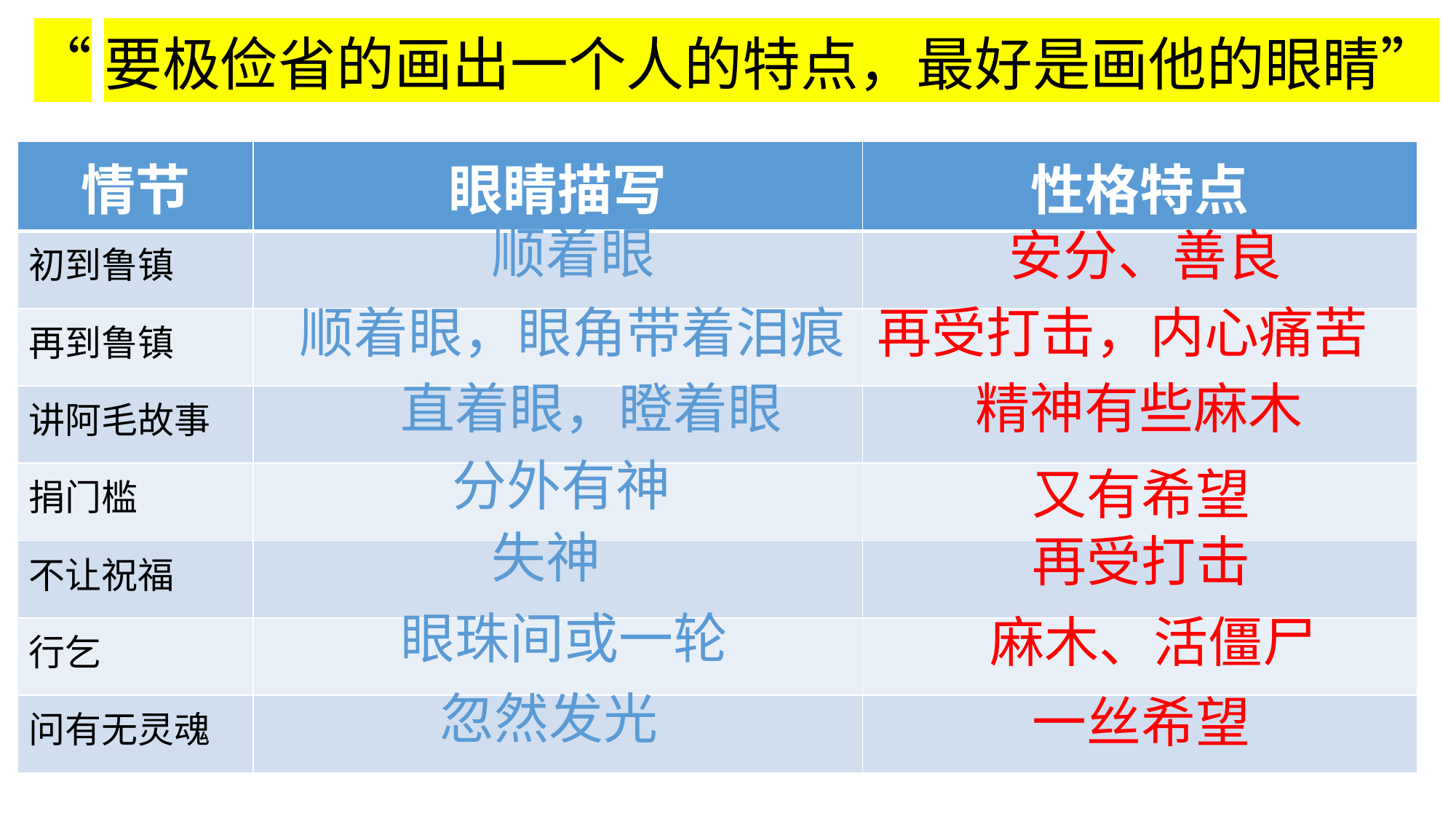

# “要极俭省的画出一个人的特点，最好是画他的眼睛”
| 情节 | 眼睛描写 | 性格特点 |
| --- | --- | --- |
| 初到鲁镇 |  |  |
| 再到鲁镇 |  |  |
| 讲阿毛故事 |  |  |
| 捐门槛 |  |  |
| 不让祝福 |  |  |
| 行乞 |  |  |
| 问有无灵魂 |  |  |
顺着眼
安分、善良
顺着眼，眼角带着泪痕
再受打击，内心痛苦
精神有些麻木
直着眼，瞪着眼
分外有神
又有希望
失神
再受打击
眼珠间或一轮
麻木、活僵尸
忽然发光
一丝希望